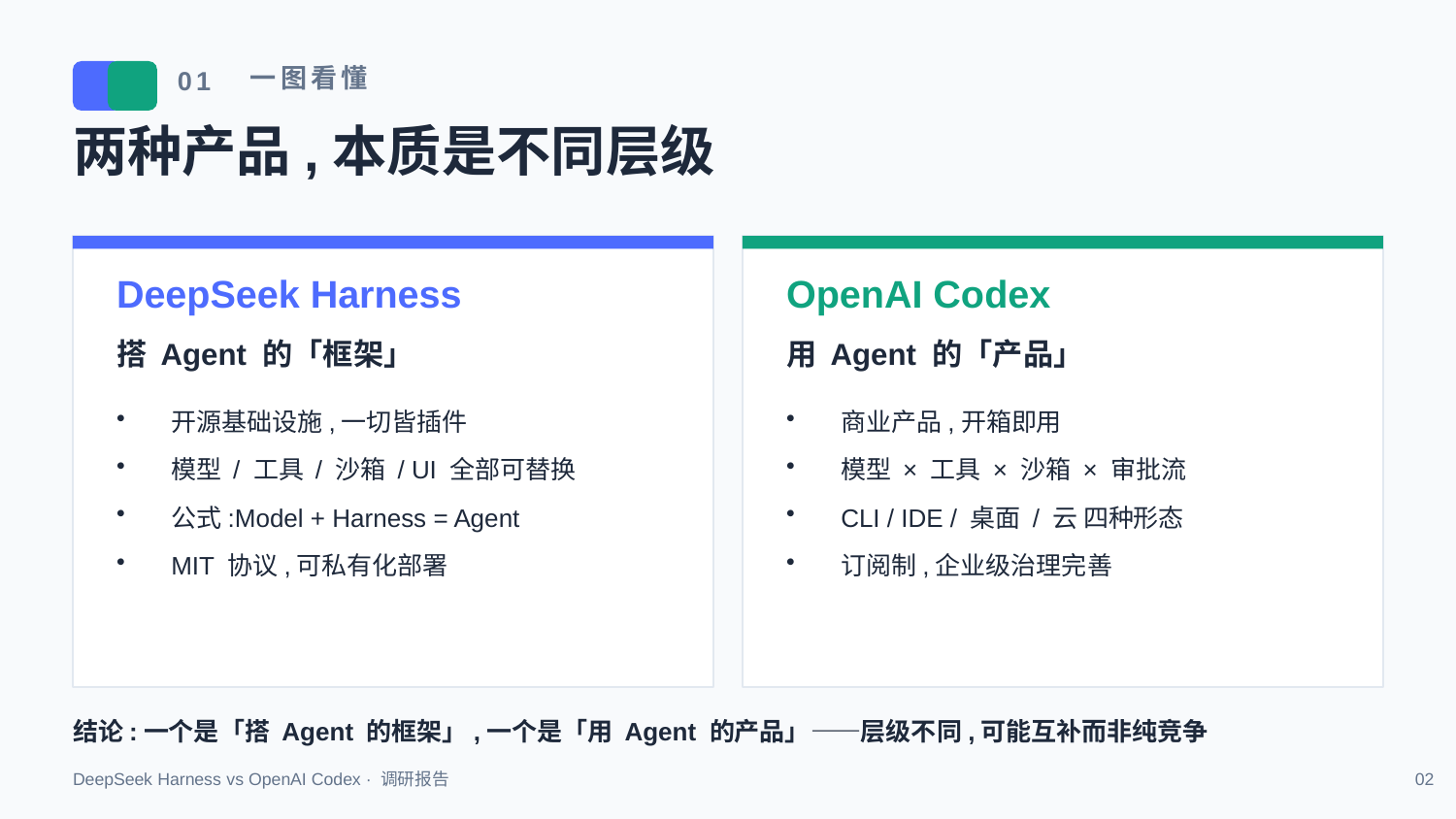

一图看懂
01
两种产品,本质是不同层级

DeepSeek Harness
OpenAI Codex
搭 Agent 的「框架」
用 Agent 的「产品」
开源基础设施,一切皆插件
模型 / 工具 / 沙箱 / UI 全部可替换
公式:Model + Harness = Agent
MIT 协议,可私有化部署
商业产品,开箱即用
模型 × 工具 × 沙箱 × 审批流
CLI / IDE / 桌面 / 云 四种形态
订阅制,企业级治理完善
结论:一个是「搭 Agent 的框架」,一个是「用 Agent 的产品」——层级不同,可能互补而非纯竞争
DeepSeek Harness vs OpenAI Codex · 调研报告
02